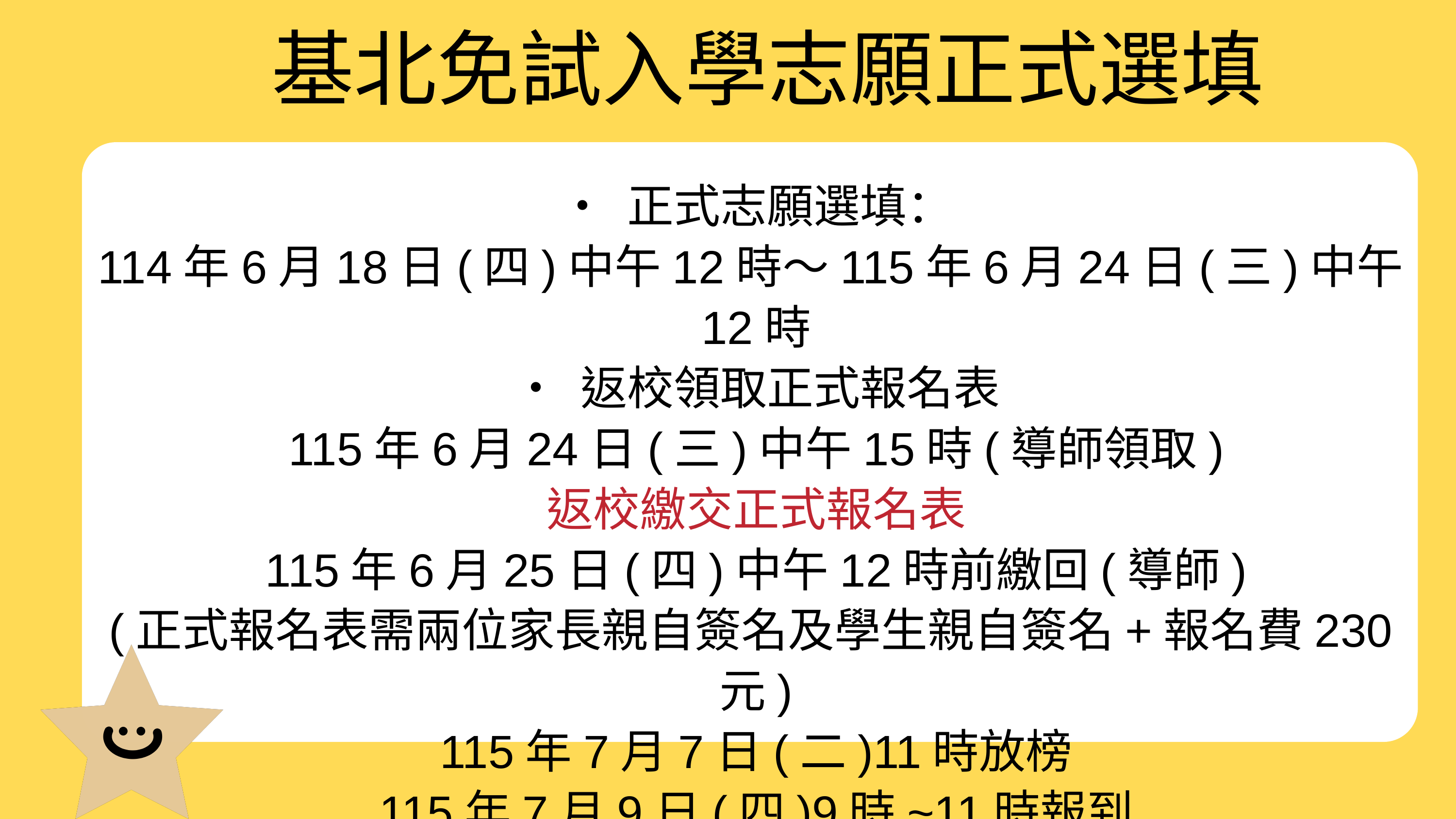

基北免試入學志願正式選填

• 正式志願選填：
114年6月18日(四)中午12時～115年6月24日(三)中午12時
• 返校領取正式報名表
115年6月24日(三)中午15時(導師領取)
返校繳交正式報名表
115年6月25日(四)中午12時前繳回(導師)
(正式報名表需兩位家長親自簽名及學生親自簽名+報名費230元)
115年7月7日(二)11時放榜
115年7月9日(四)9時~11時報到